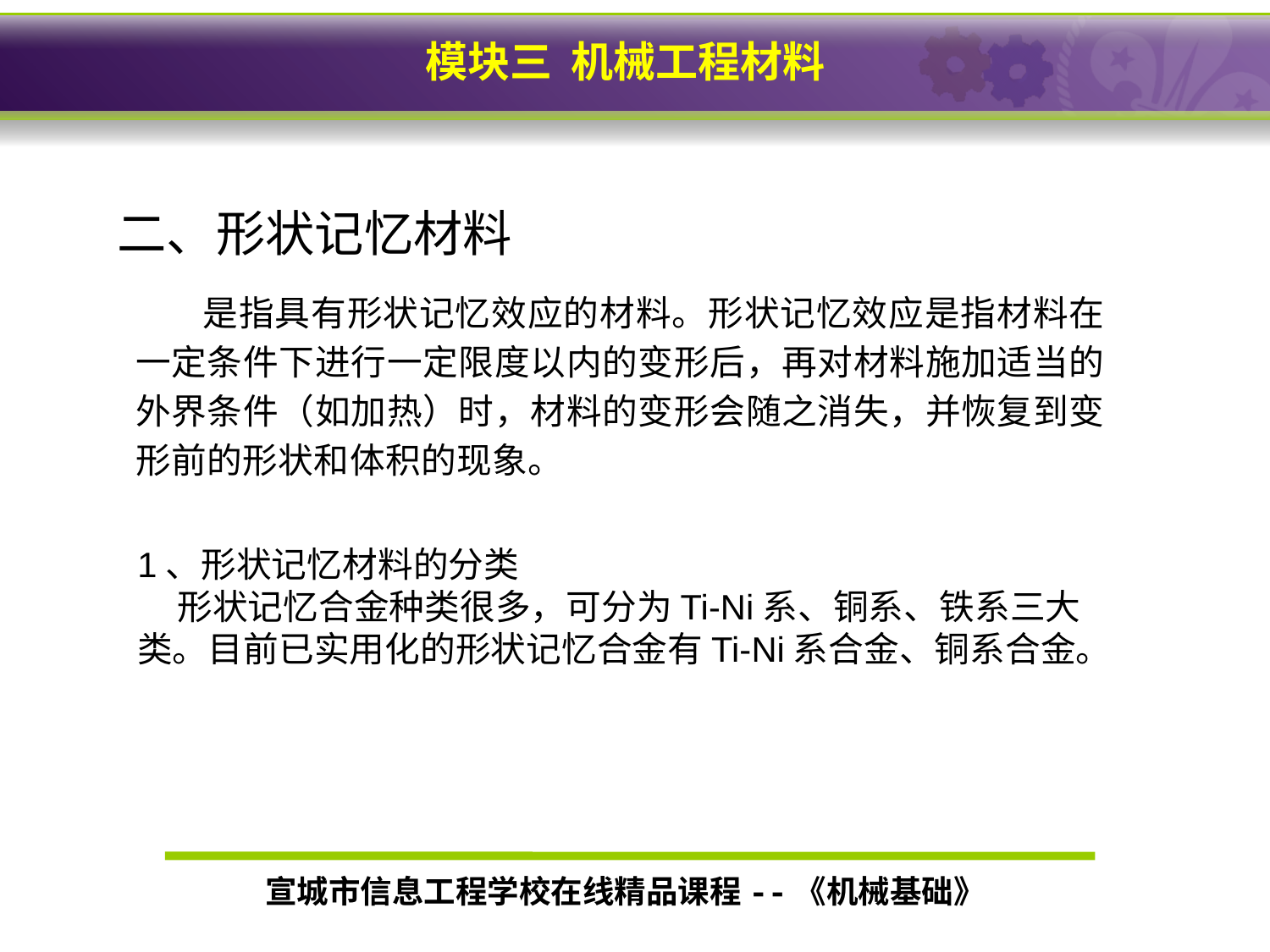

二、形状记忆材料
是指具有形状记忆效应的材料。形状记忆效应是指材料在一定条件下进行一定限度以内的变形后，再对材料施加适当的外界条件（如加热）时，材料的变形会随之消失，并恢复到变形前的形状和体积的现象。
1、形状记忆材料的分类
    形状记忆合金种类很多，可分为Ti-Ni系、铜系、铁系三大类。目前已实用化的形状记忆合金有Ti-Ni系合金、铜系合金。